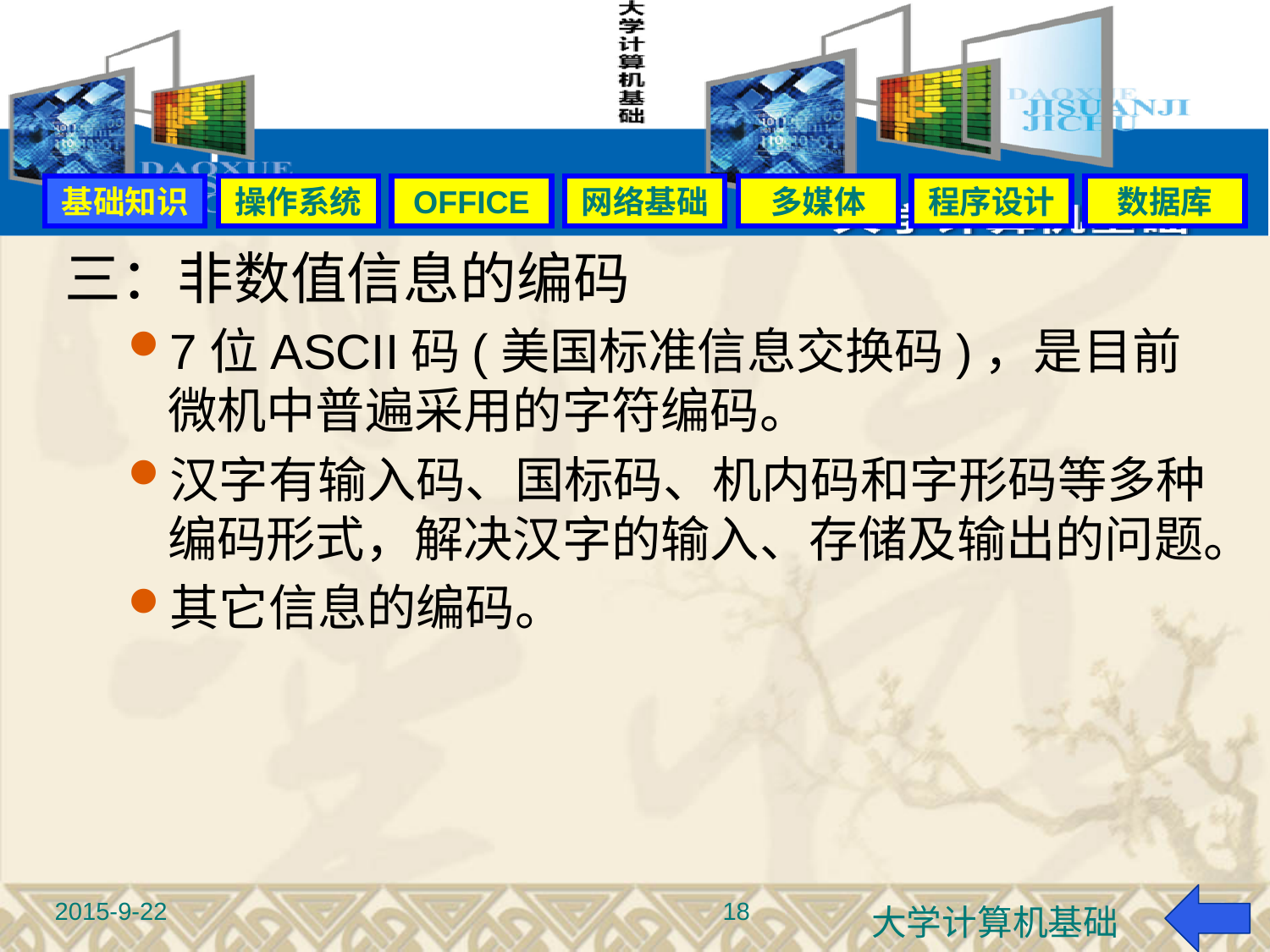

#
基础知识
操作系统
OFFICE
网络基础
多媒体
程序设计
数据库
三：非数值信息的编码
7位ASCII码(美国标准信息交换码)，是目前微机中普遍采用的字符编码。
汉字有输入码、国标码、机内码和字形码等多种编码形式，解决汉字的输入、存储及输出的问题。
其它信息的编码。

18
2015-9-22